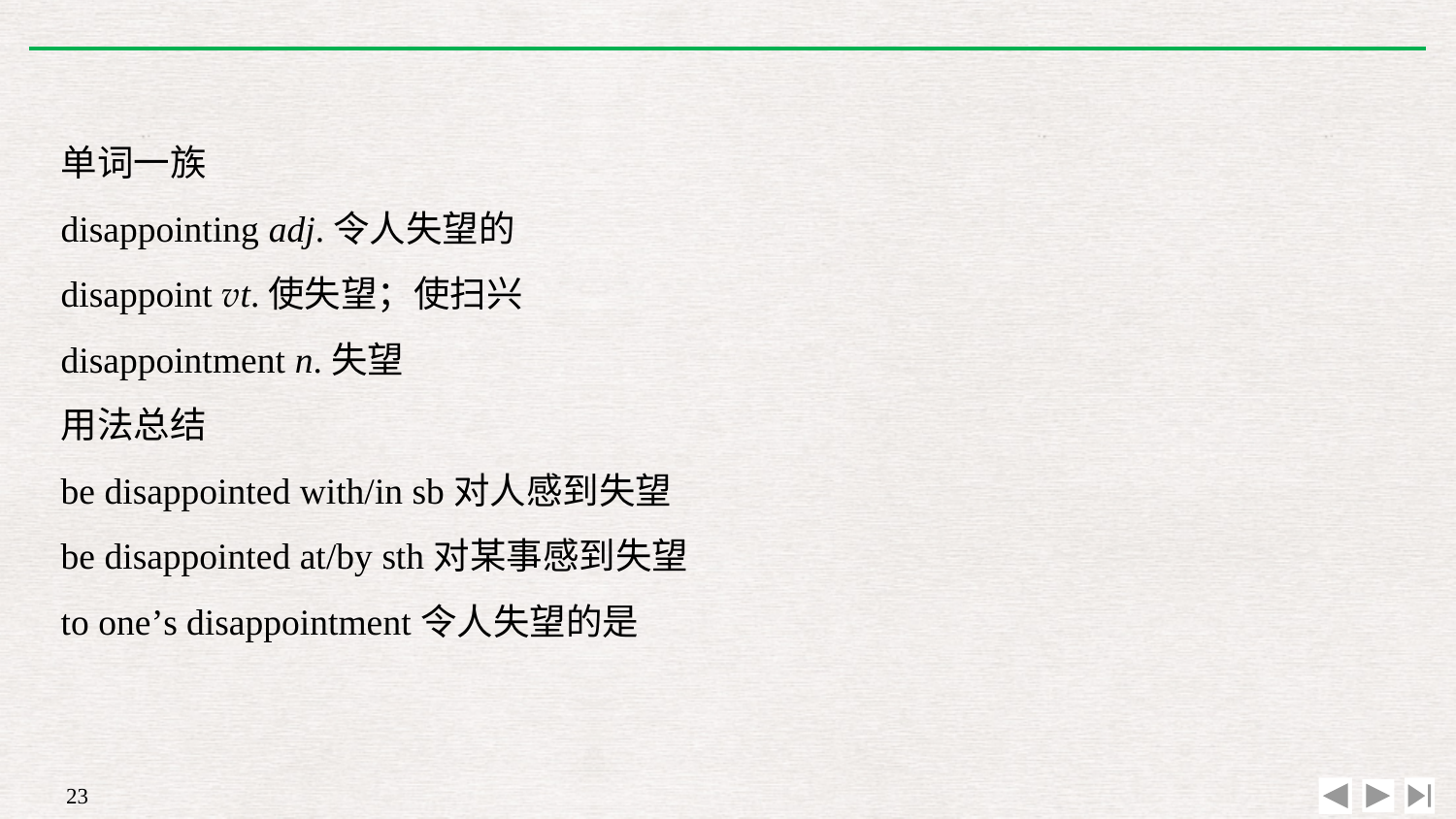

单词一族
disappointing adj.令人失望的
disappoint vt.使失望；使扫兴
disappointment n.失望
用法总结
be disappointed with/in sb对人感到失望
be disappointed at/by sth对某事感到失望
to one’s disappointment令人失望的是